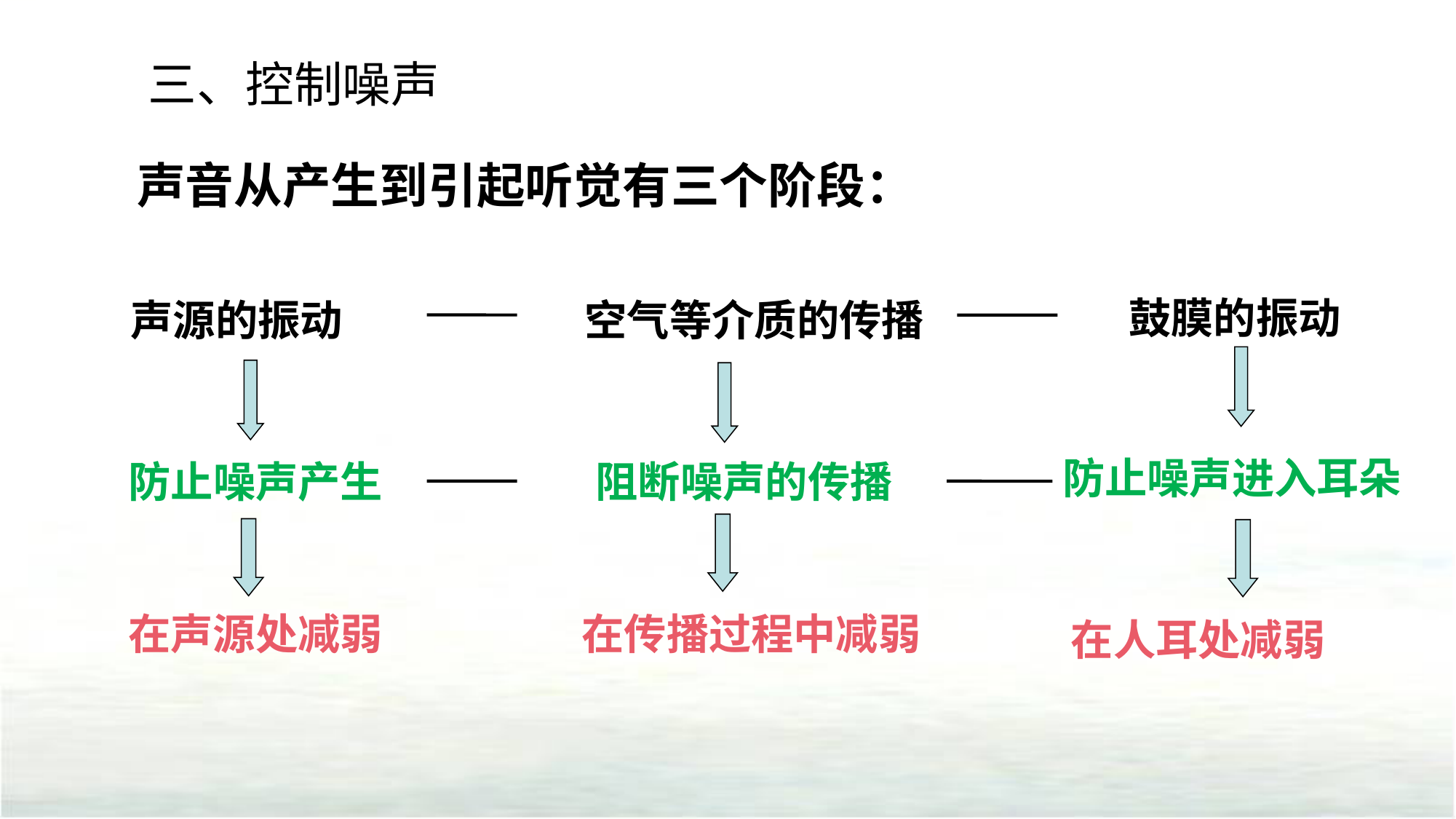

三、控制噪声
声音从产生到引起听觉有三个阶段：
鼓膜的振动
声源的振动
空气等介质的传播

防止噪声进入耳朵
防止噪声产生
阻断噪声的传播

在传播过程中减弱
在声源处减弱
在人耳处减弱